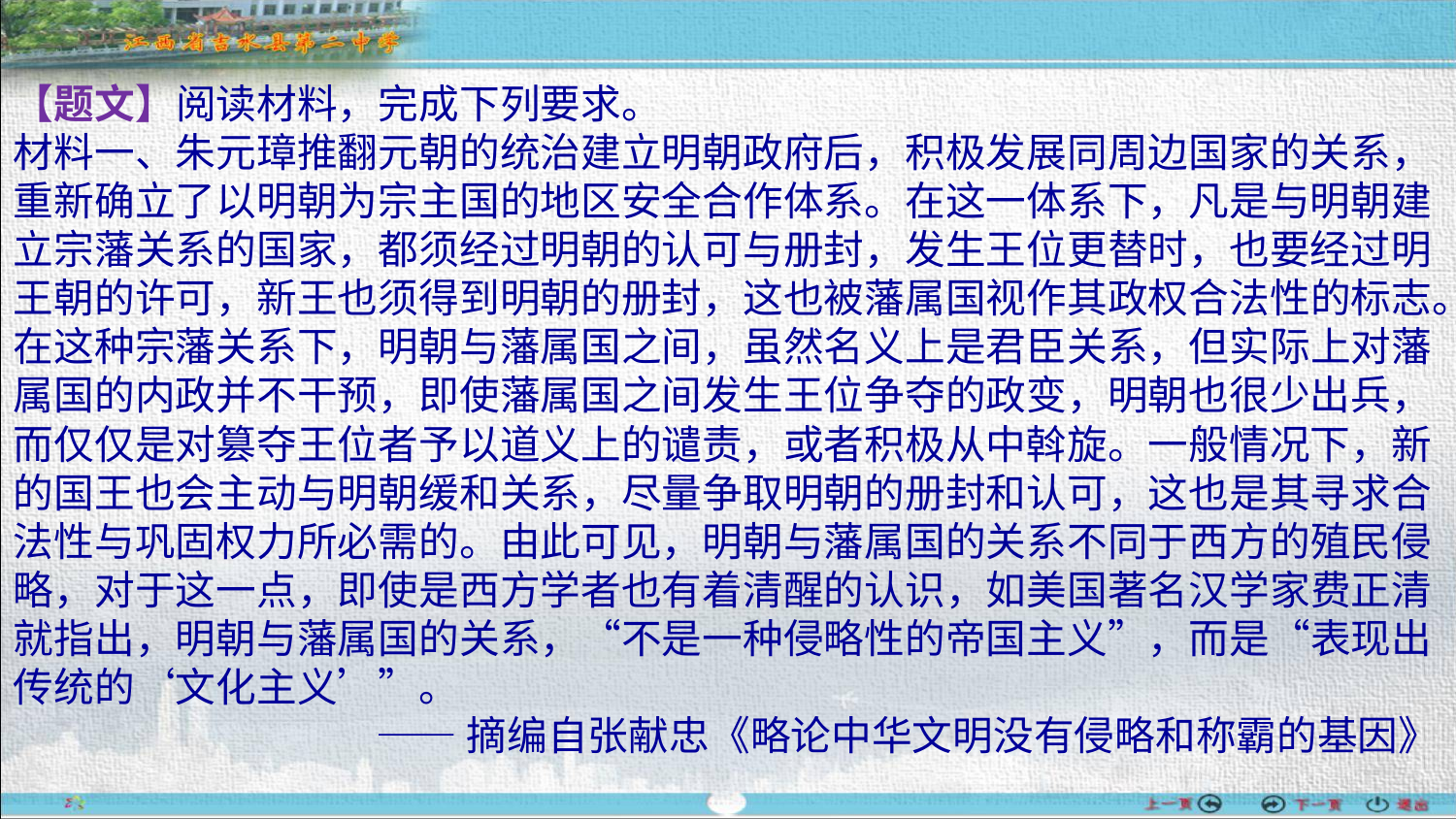

【题文】阅读材料，完成下列要求。
材料一、朱元璋推翻元朝的统治建立明朝政府后，积极发展同周边国家的关系，重新确立了以明朝为宗主国的地区安全合作体系。在这一体系下，凡是与明朝建立宗藩关系的国家，都须经过明朝的认可与册封，发生王位更替时，也要经过明王朝的许可，新王也须得到明朝的册封，这也被藩属国视作其政权合法性的标志。在这种宗藩关系下，明朝与藩属国之间，虽然名义上是君臣关系，但实际上对藩属国的内政并不干预，即使藩属国之间发生王位争夺的政变，明朝也很少出兵，而仅仅是对篡夺王位者予以道义上的谴责，或者积极从中斡旋。一般情况下，新的国王也会主动与明朝缓和关系，尽量争取明朝的册封和认可，这也是其寻求合法性与巩固权力所必需的。由此可见，明朝与藩属国的关系不同于西方的殖民侵略，对于这一点，即使是西方学者也有着清醒的认识，如美国著名汉学家费正清就指出，明朝与藩属国的关系，“不是一种侵略性的帝国主义”，而是“表现出传统的‘文化主义’”。
——摘编自张献忠《略论中华文明没有侵略和称霸的基因》